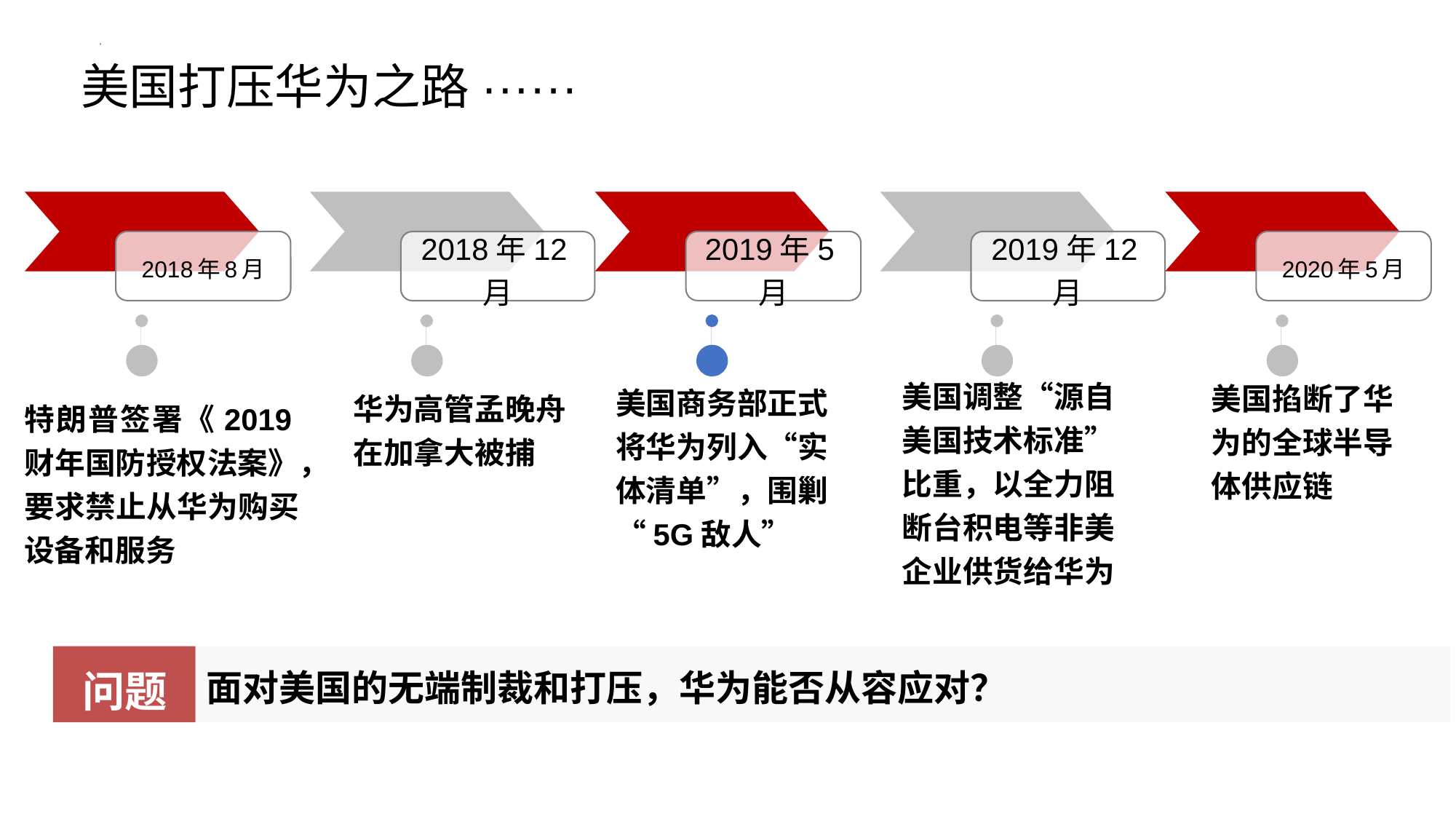

美国打压华为之路······

2018年8月
2019年5月
2020年5月
2018年12月
2019年12月

华为高管孟晚舟在加拿大被捕

美国掐断了华为的全球半导体供应链

美国商务部正式将华为列入“实体清单”，围剿“5G敌人”

特朗普签署《2019财年国防授权法案》，要求禁止从华为购买设备和服务

美国调整“源自美国技术标准”比重，以全力阻断台积电等非美企业供货给华为

面对美国的无端制裁和打压，华为能否从容应对？

问题